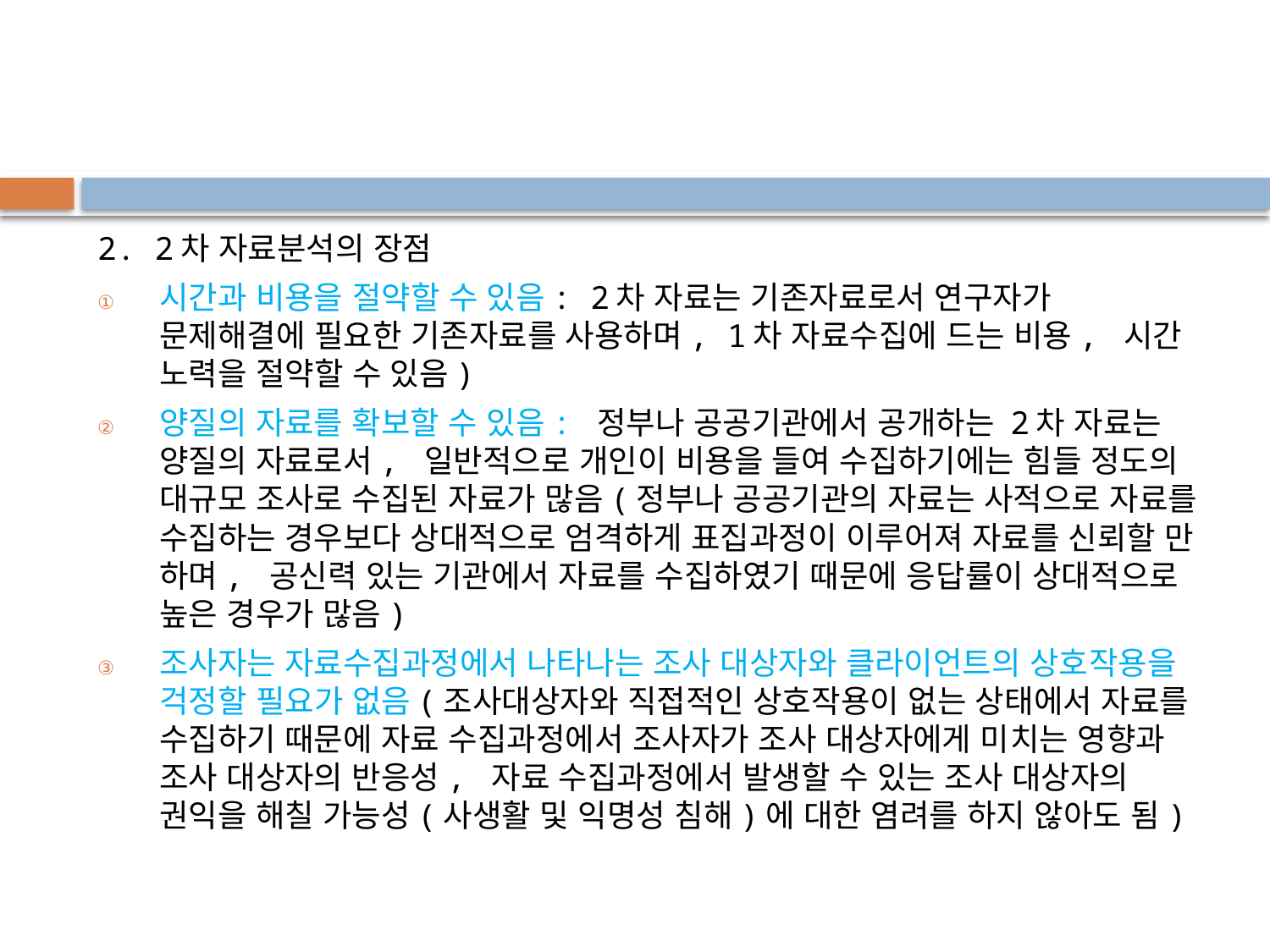

#
2. 2차 자료분석의 장점
시간과 비용을 절약할 수 있음: 2차 자료는 기존자료로서 연구자가 문제해결에 필요한 기존자료를 사용하며, 1차 자료수집에 드는 비용, 시간 노력을 절약할 수 있음)
양질의 자료를 확보할 수 있음: 정부나 공공기관에서 공개하는 2차 자료는 양질의 자료로서, 일반적으로 개인이 비용을 들여 수집하기에는 힘들 정도의 대규모 조사로 수집된 자료가 많음(정부나 공공기관의 자료는 사적으로 자료를 수집하는 경우보다 상대적으로 엄격하게 표집과정이 이루어져 자료를 신뢰할 만 하며, 공신력 있는 기관에서 자료를 수집하였기 때문에 응답률이 상대적으로 높은 경우가 많음)
조사자는 자료수집과정에서 나타나는 조사 대상자와 클라이언트의 상호작용을 걱정할 필요가 없음(조사대상자와 직접적인 상호작용이 없는 상태에서 자료를 수집하기 때문에 자료 수집과정에서 조사자가 조사 대상자에게 미치는 영향과 조사 대상자의 반응성, 자료 수집과정에서 발생할 수 있는 조사 대상자의 권익을 해칠 가능성(사생활 및 익명성 침해)에 대한 염려를 하지 않아도 됨)